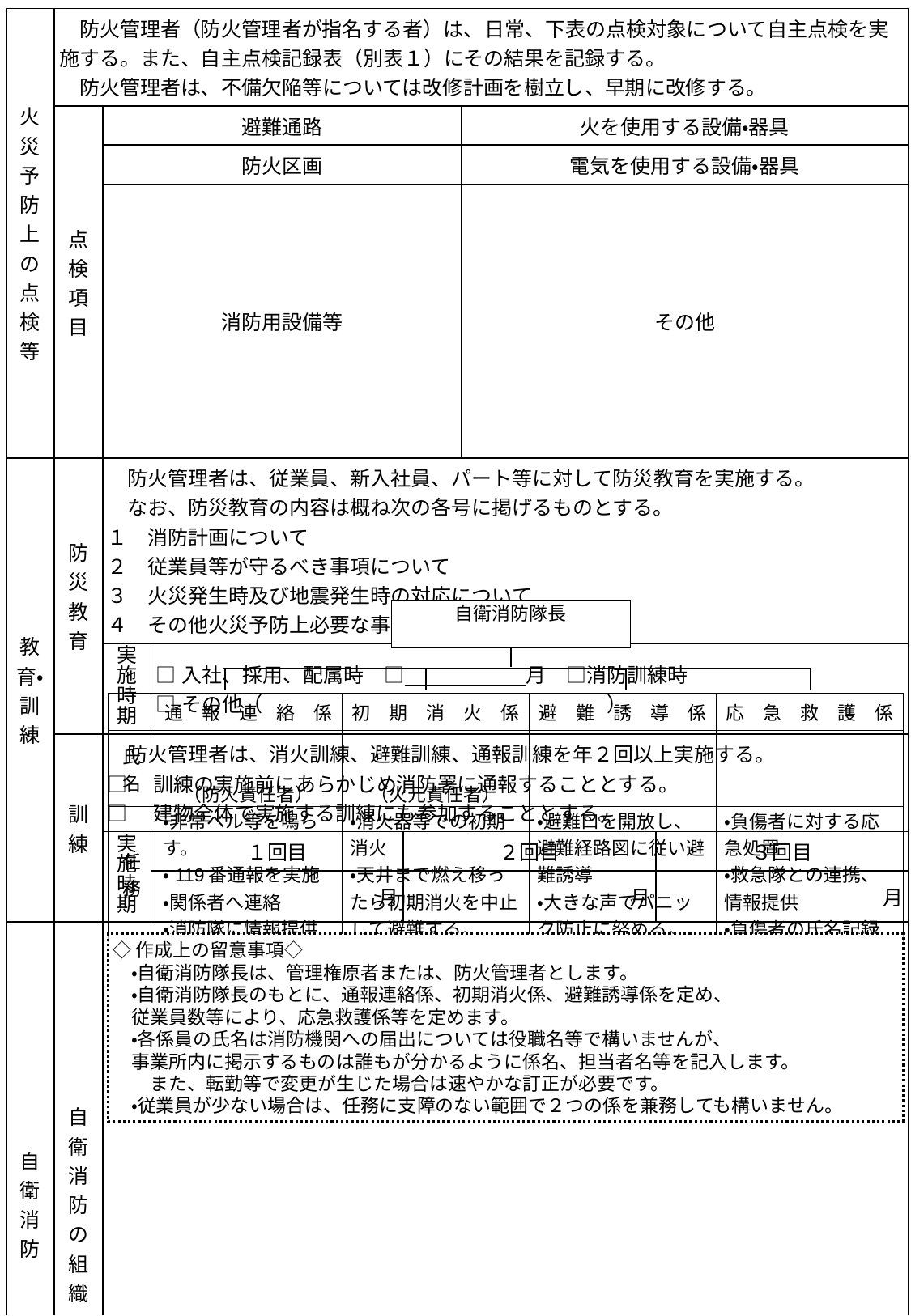

| 火災予防上の点検等 | 防火管理者（防火管理者が指名する者）は、日常、下表の点検対象について自主点検を実施する。また、自主点検記録表（別表１）にその結果を記録する。 　防火管理者は、不備欠陥等については改修計画を樹立し、早期に改修する。 |  |  |  |  |  |
| --- | --- | --- | --- | --- | --- | --- |
|  | 点検項目 | 避難通路 |  |  | 火を使用する設備・器具 |  |
|  |  | 防火区画 |  |  | 電気を使用する設備・器具 |  |
|  |  | 消防用設備等 |  |  | その他 |  |
| 教育・訓練 | 防災教育 | 防火管理者は、従業員、新入社員、パート等に対して防災教育を実施する。 　なお、防災教育の内容は概ね次の各号に掲げるものとする。 １　消防計画について ２　従業員等が守るべき事項について ３　火災発生時及び地震発生時の対応について ４　その他火災予防上必要な事項について |  |  |  |  |
|  |  | 実施時期 | □入社、採用、配属時　□　　　　　　月　□消防訓練時　 □その他（　　　　　　　　　　　　　　　　　） |  |  |  |
|  | 訓練 | 防火管理者は、消火訓練、避難訓練、通報訓練を年２回以上実施する。 □　訓練の実施前にあらかじめ消防署に通報することとする。 □　建物全体で実施する訓練にも参加することとする。 |  |  |  |  |
|  |  | 実施時期 | １回目 | ２回目 |  | ３回目 |
|  |  |  | 月 | 月 |  | 月 |
| 自衛消防 | 自衛消防の組織 | 自衛消防の組織を次のとおり定める。 |  |  |  |  |
自衛消防隊長
|  | 通　報　連　絡　係 | 初　期　消　火　係 | 避　難　誘　導　係 | 応　急　救　護　係 |
| --- | --- | --- | --- | --- |
| 氏名 | （防火責任者） | （火元責任者） |  |  |
| 任務 | ・非常ベル等を鳴らす。 ・119番通報を実施 ・関係者へ連絡 ・消防隊に情報提供 | ・消火器等での初期消火 ・天井まで燃え移ったら初期消火を中止して避難する。 | ・避難口を開放し、避難経路図に従い避難誘導 ・大きな声でパニック防止に努める。 | ・負傷者に対する応急処置 ・救急隊との連携、情報提供 ・負傷者の氏名記録 |
◇作成上の留意事項◇
　・自衛消防隊長は、管理権原者または、防火管理者とします。
　・自衛消防隊長のもとに、通報連絡係、初期消火係、避難誘導係を定め、
　従業員数等により、応急救護係等を定めます。
　・各係員の氏名は消防機関への届出については役職名等で構いませんが、
　事業所内に掲示するものは誰もが分かるように係名、担当者名等を記入します。
　　また、転勤等で変更が生じた場合は速やかな訂正が必要です。
　・従業員が少ない場合は、任務に支障のない範囲で２つの係を兼務しても構いません。